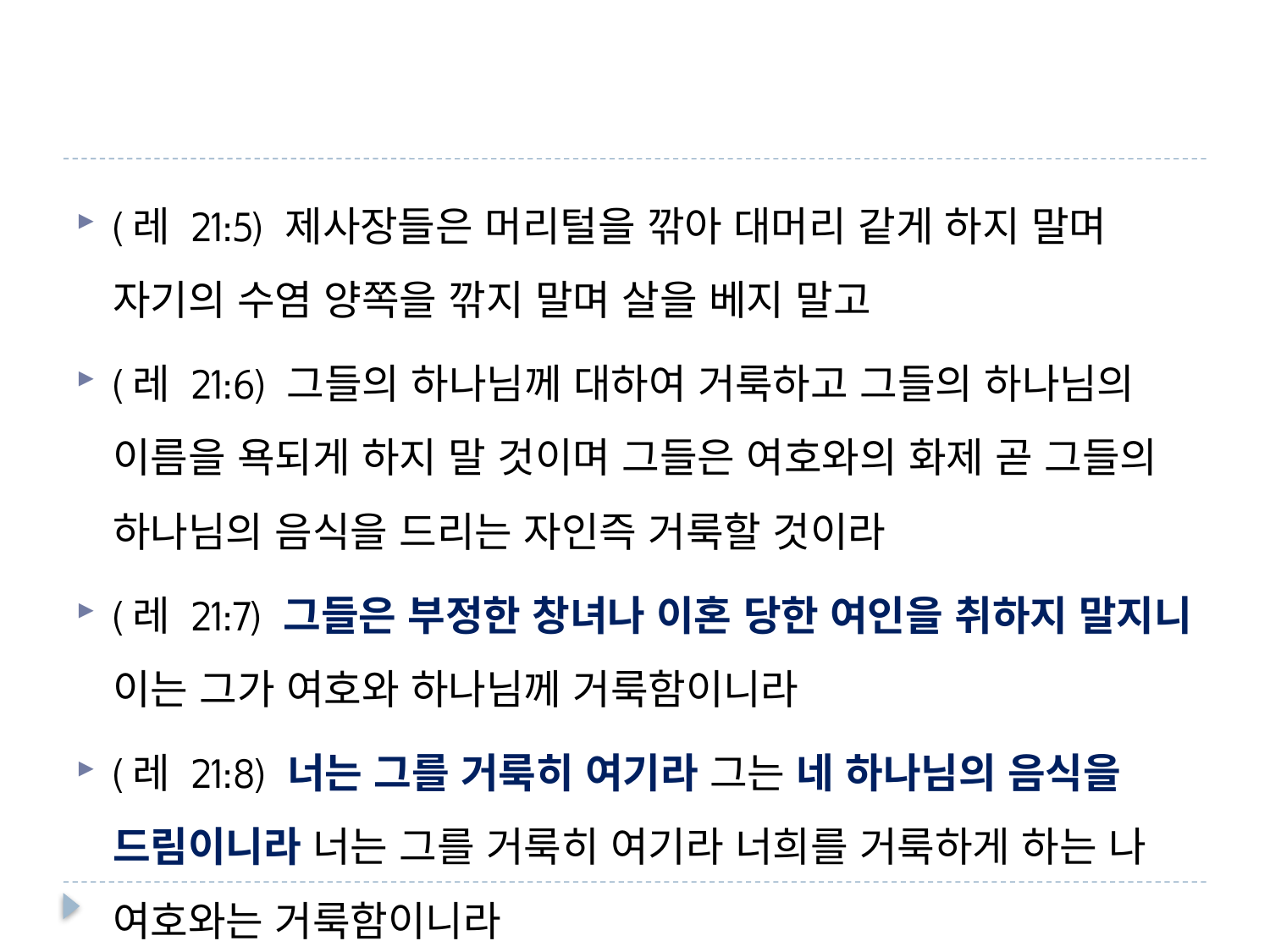

#
(레 21:5) 제사장들은 머리털을 깎아 대머리 같게 하지 말며 자기의 수염 양쪽을 깎지 말며 살을 베지 말고
(레 21:6) 그들의 하나님께 대하여 거룩하고 그들의 하나님의 이름을 욕되게 하지 말 것이며 그들은 여호와의 화제 곧 그들의 하나님의 음식을 드리는 자인즉 거룩할 것이라
(레 21:7) 그들은 부정한 창녀나 이혼 당한 여인을 취하지 말지니 이는 그가 여호와 하나님께 거룩함이니라
(레 21:8) 너는 그를 거룩히 여기라 그는 네 하나님의 음식을 드림이니라 너는 그를 거룩히 여기라 너희를 거룩하게 하는 나 여호와는 거룩함이니라